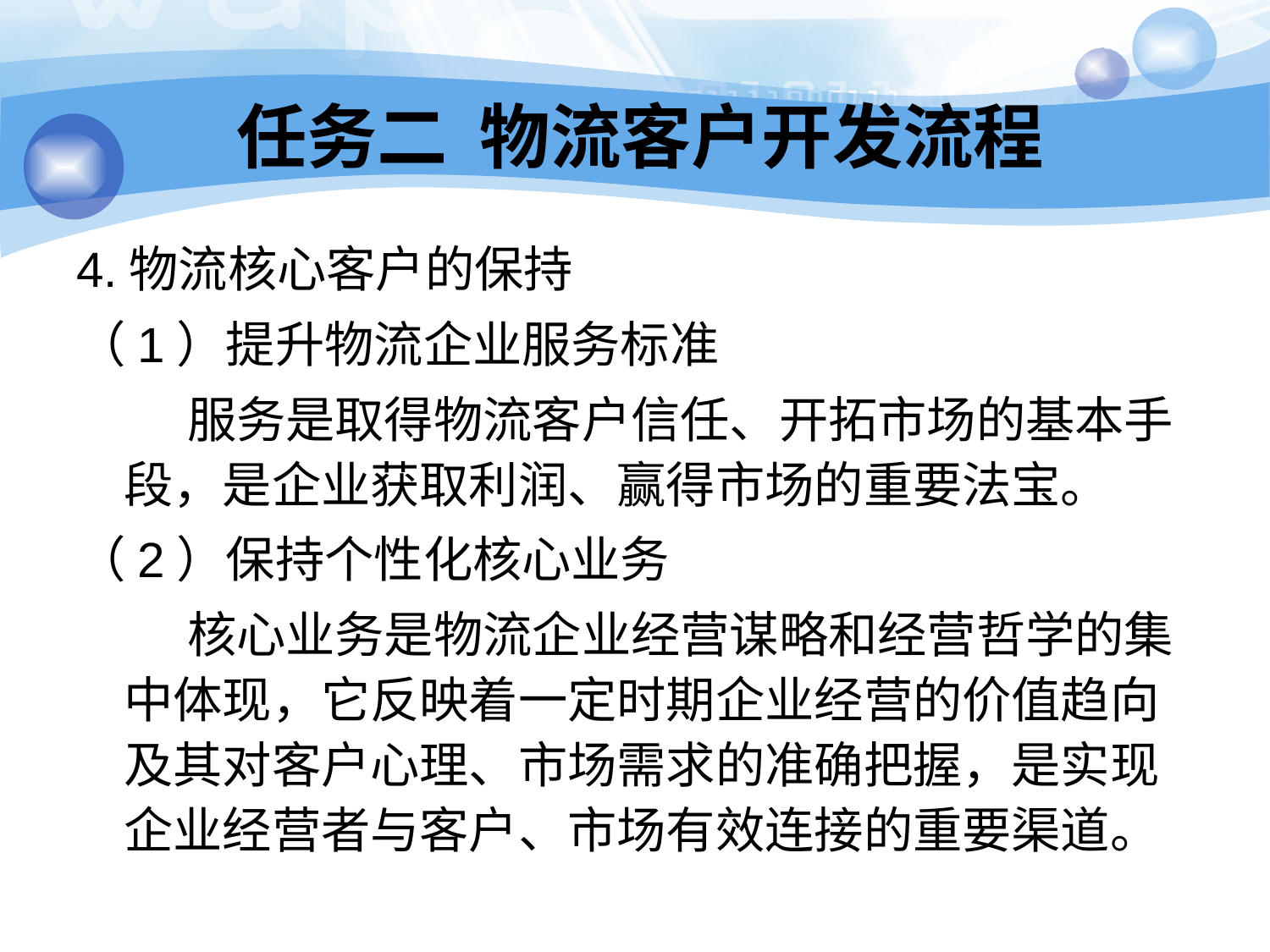

# 任务二  物流客户开发流程
4.物流核心客户的保持
（1）提升物流企业服务标准
         服务是取得物流客户信任、开拓市场的基本手段，是企业获取利润、赢得市场的重要法宝。
（2）保持个性化核心业务
         核心业务是物流企业经营谋略和经营哲学的集中体现，它反映着一定时期企业经营的价值趋向及其对客户心理、市场需求的准确把握，是实现企业经营者与客户、市场有效连接的重要渠道。